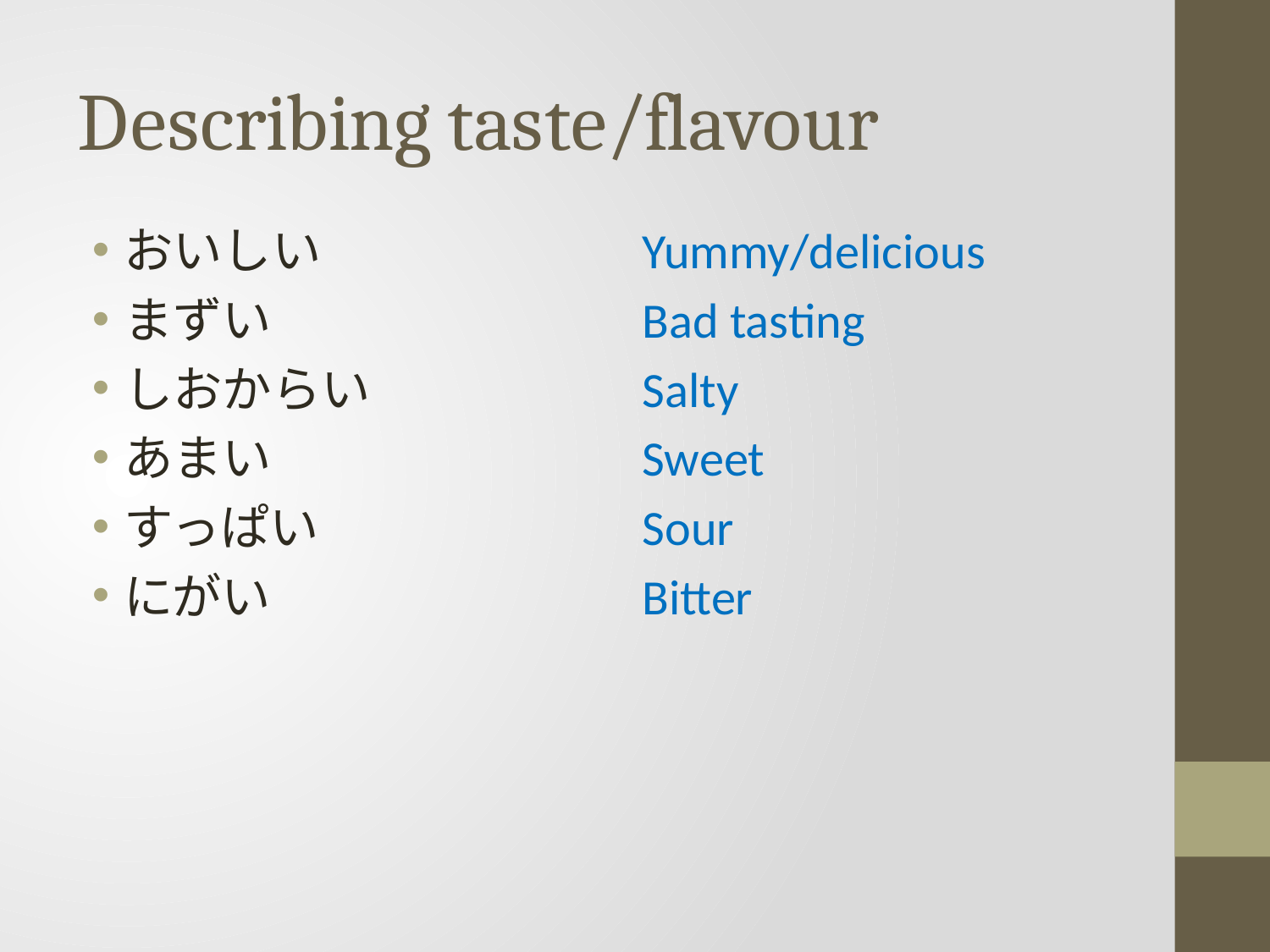

# Describing taste/flavour
おいしい
まずい
しおからい
あまい
すっぱい
にがい

Yummy/delicious
Bad tasting
Salty
Sweet
Sour
Bitter